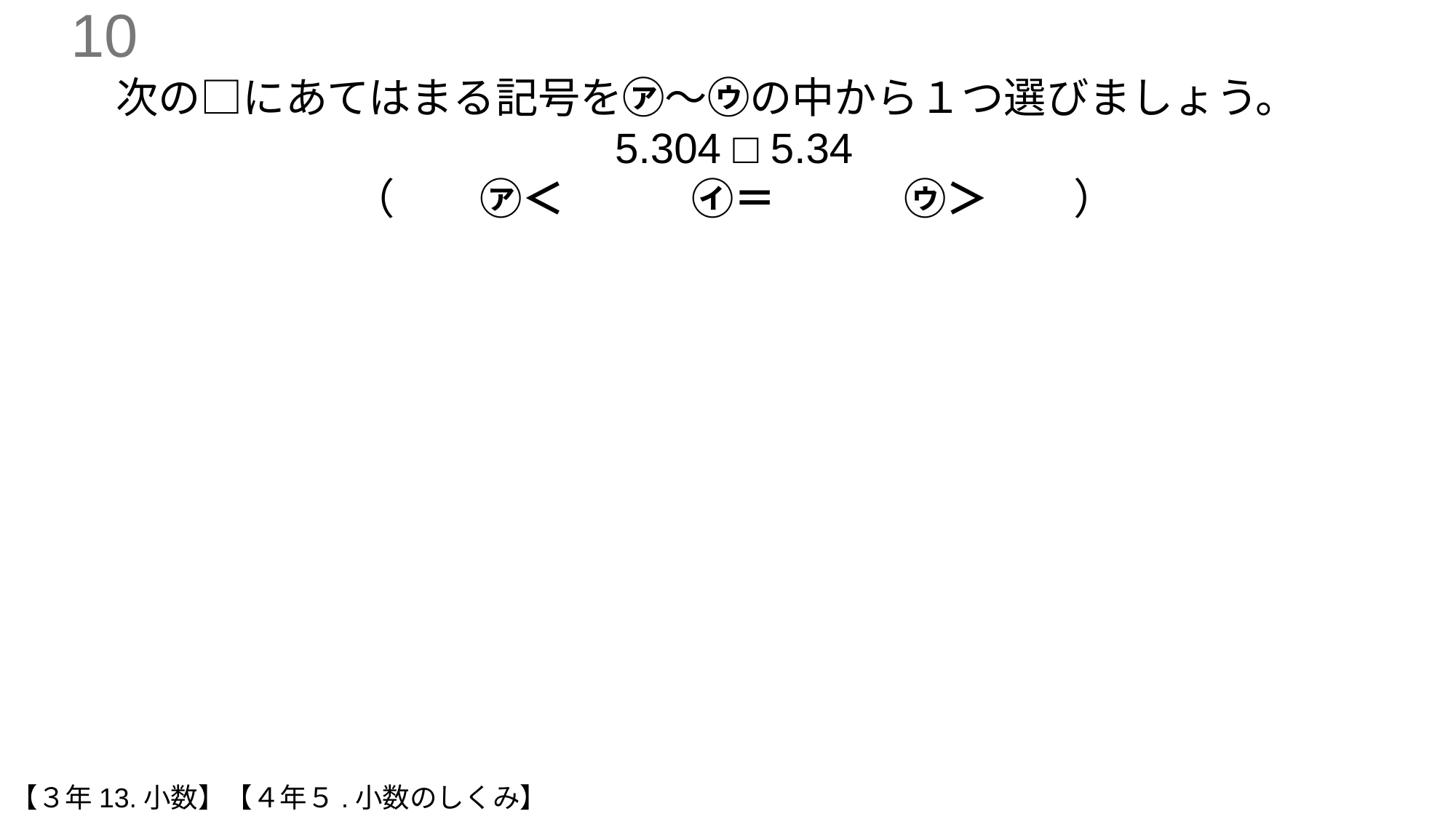

10
次の□にあてはまる記号を㋐〜㋒の中から１つ選びましょう。
5.304 □ 5.34
（　　㋐＜　　　㋑＝　　　㋒＞　　）
【３年13.小数】【４年５.小数のしくみ】